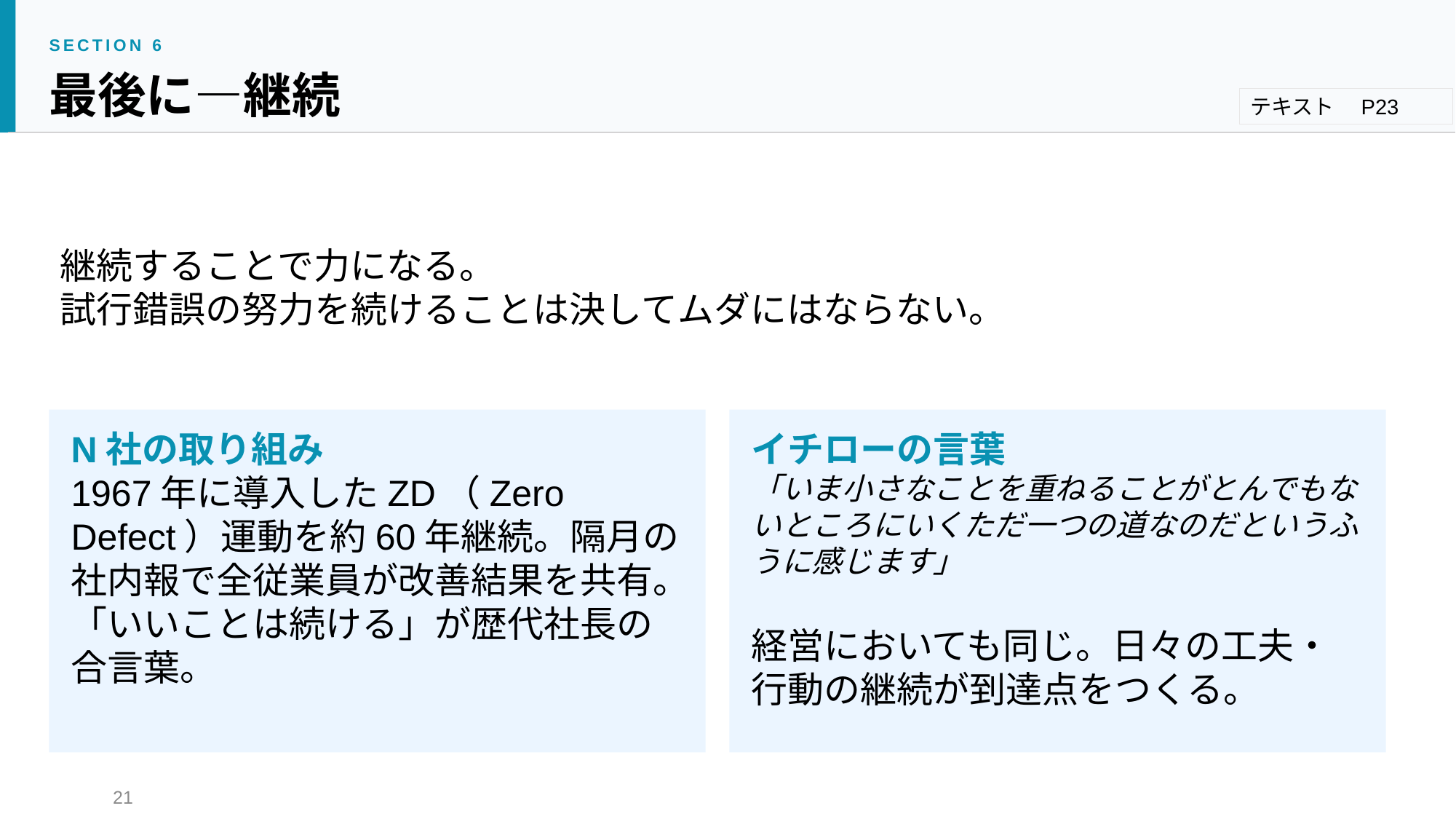

SECTION 6
最後に―継続
テキスト　P23
継続することで力になる。
試行錯誤の努力を続けることは決してムダにはならない。
N社の取り組み
1967年に導入したZD（Zero Defect）運動を約60年継続。隔月の社内報で全従業員が改善結果を共有。
「いいことは続ける」が歴代社長の合言葉。
イチローの言葉
「いま小さなことを重ねることがとんでもないところにいくただ一つの道なのだというふうに感じます」

経営においても同じ。日々の工夫・行動の継続が到達点をつくる。
21